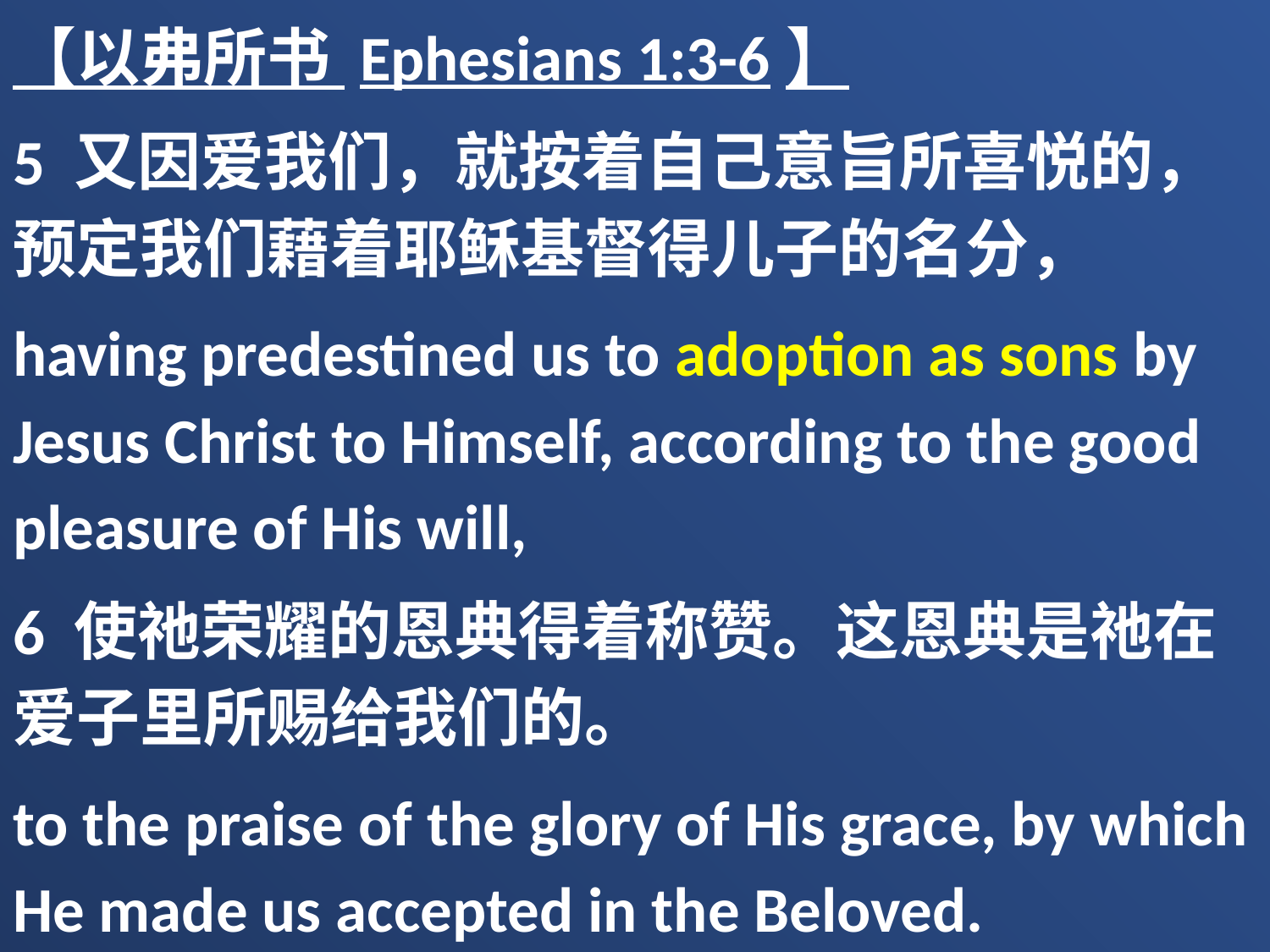

【以弗所书 Ephesians 1:3-6】
5 又因爱我们，就按着自己意旨所喜悦的，预定我们藉着耶稣基督得儿子的名分，
having predestined us to adoption as sons by Jesus Christ to Himself, according to the good pleasure of His will,
6 使祂荣耀的恩典得着称赞。这恩典是祂在爱子里所赐给我们的。
to the praise of the glory of His grace, by which He made us accepted in the Beloved.